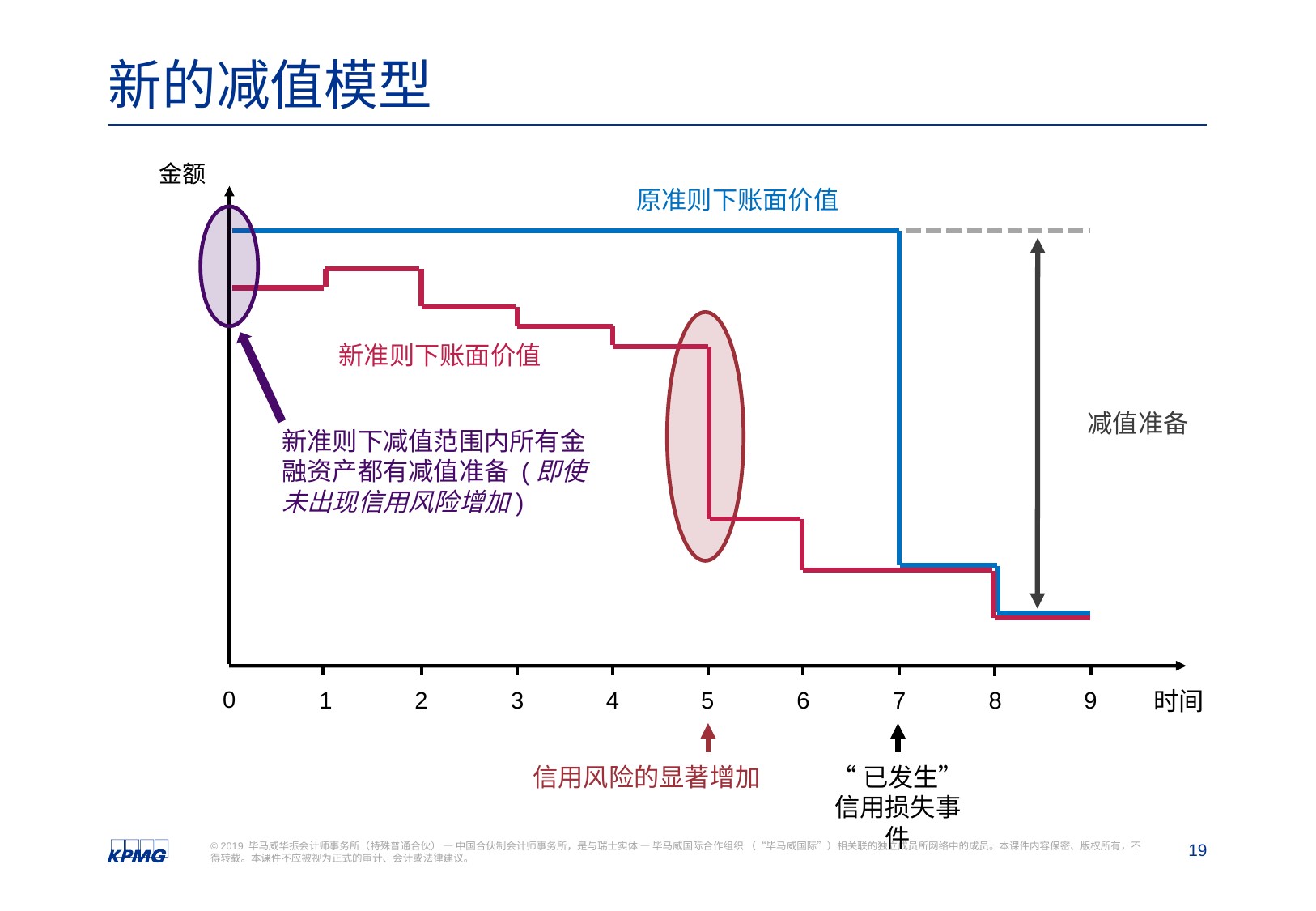

# 新的减值模型
金额
原准则下账面价值

新准则下账面价值

减值准备
新准则下减值范围内所有金融资产都有减值准备 (即使未出现信用风险增加)
0
7
8
9
时间
1
2
3
4
5
6
“已发生”信用损失事件
信用风险的显著增加